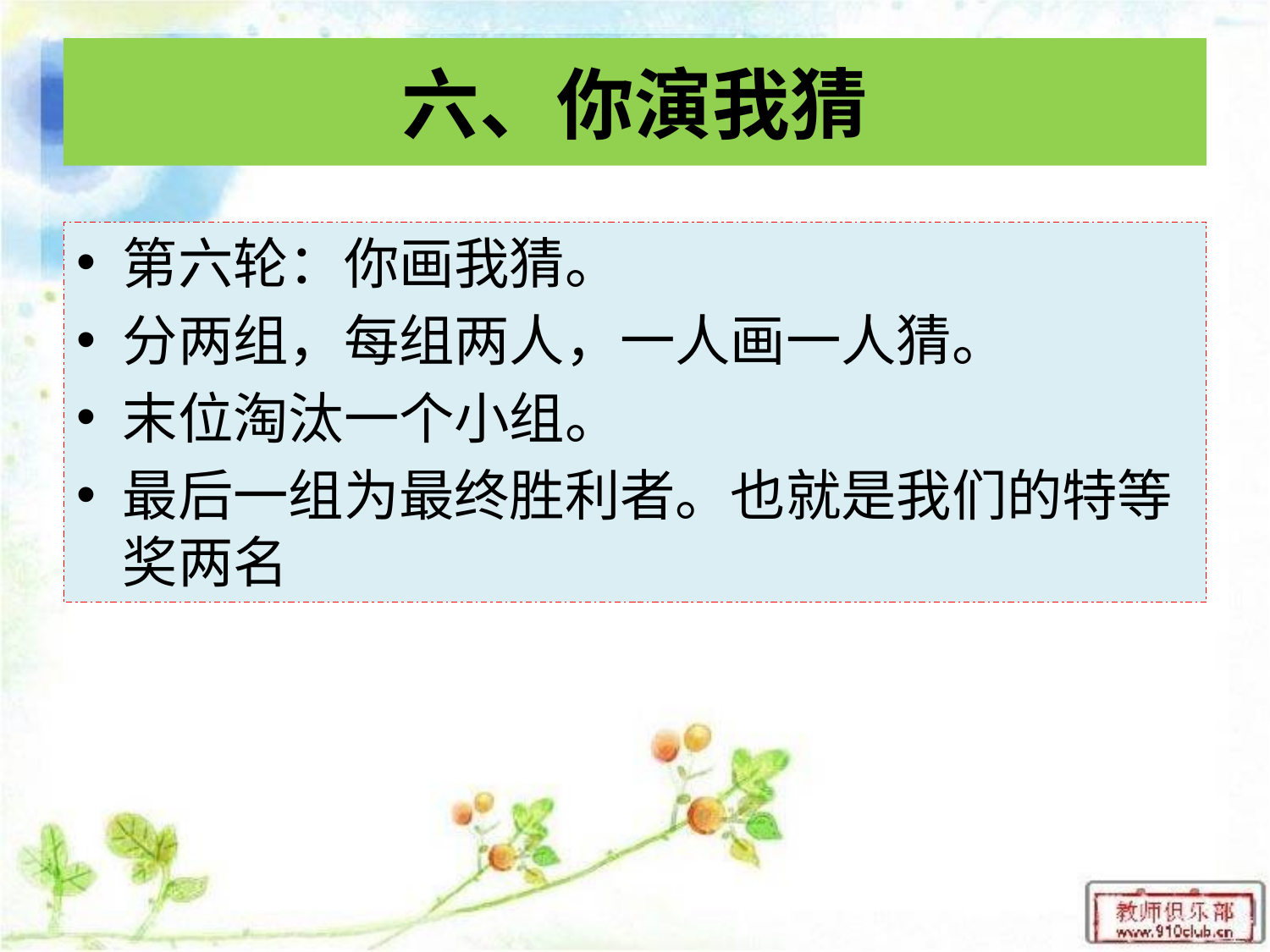

六、你演我猜
第六轮：你画我猜。
分两组，每组两人，一人画一人猜。
末位淘汰一个小组。
最后一组为最终胜利者。也就是我们的特等奖两名